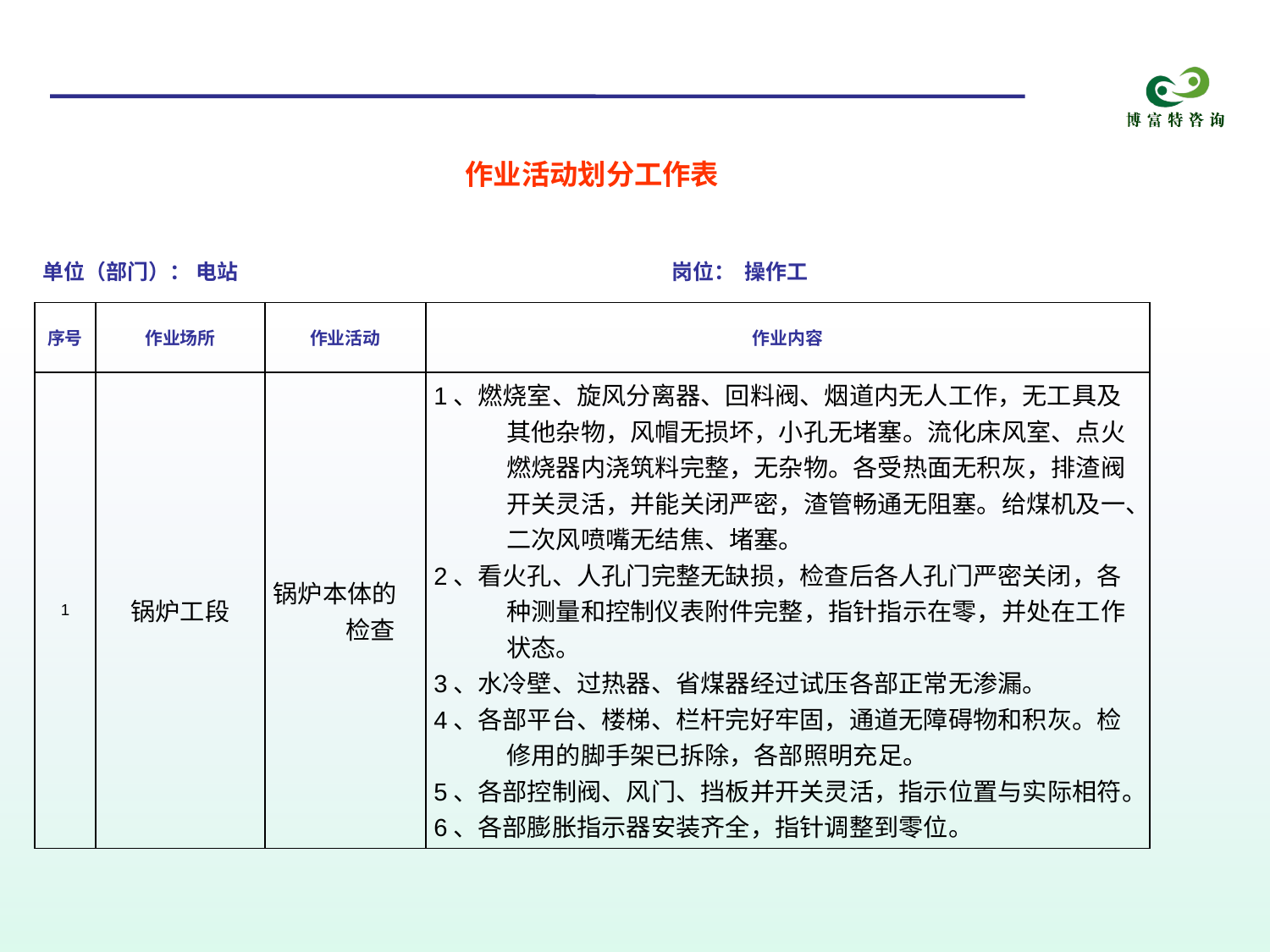

| 作业活动划分工作表 |  |  |  |
| --- | --- | --- | --- |
| 单位（部门）： 电站 岗位： 操作工 |  |  |  |
| 序号 | 作业场所 | 作业活动 | 作业内容 |
| 1 | 锅炉工段 | 锅炉本体的检查 | 1、燃烧室、旋风分离器、回料阀、烟道内无人工作，无工具及其他杂物，风帽无损坏，小孔无堵塞。流化床风室、点火燃烧器内浇筑料完整，无杂物。各受热面无积灰，排渣阀开关灵活，并能关闭严密，渣管畅通无阻塞。给煤机及一、二次风喷嘴无结焦、堵塞。 2、看火孔、人孔门完整无缺损，检查后各人孔门严密关闭，各种测量和控制仪表附件完整，指针指示在零，并处在工作状态。 3、水冷壁、过热器、省煤器经过试压各部正常无渗漏。 4、各部平台、楼梯、栏杆完好牢固，通道无障碍物和积灰。检修用的脚手架已拆除，各部照明充足。 5、各部控制阀、风门、挡板并开关灵活，指示位置与实际相符。 6、各部膨胀指示器安装齐全，指针调整到零位。 |